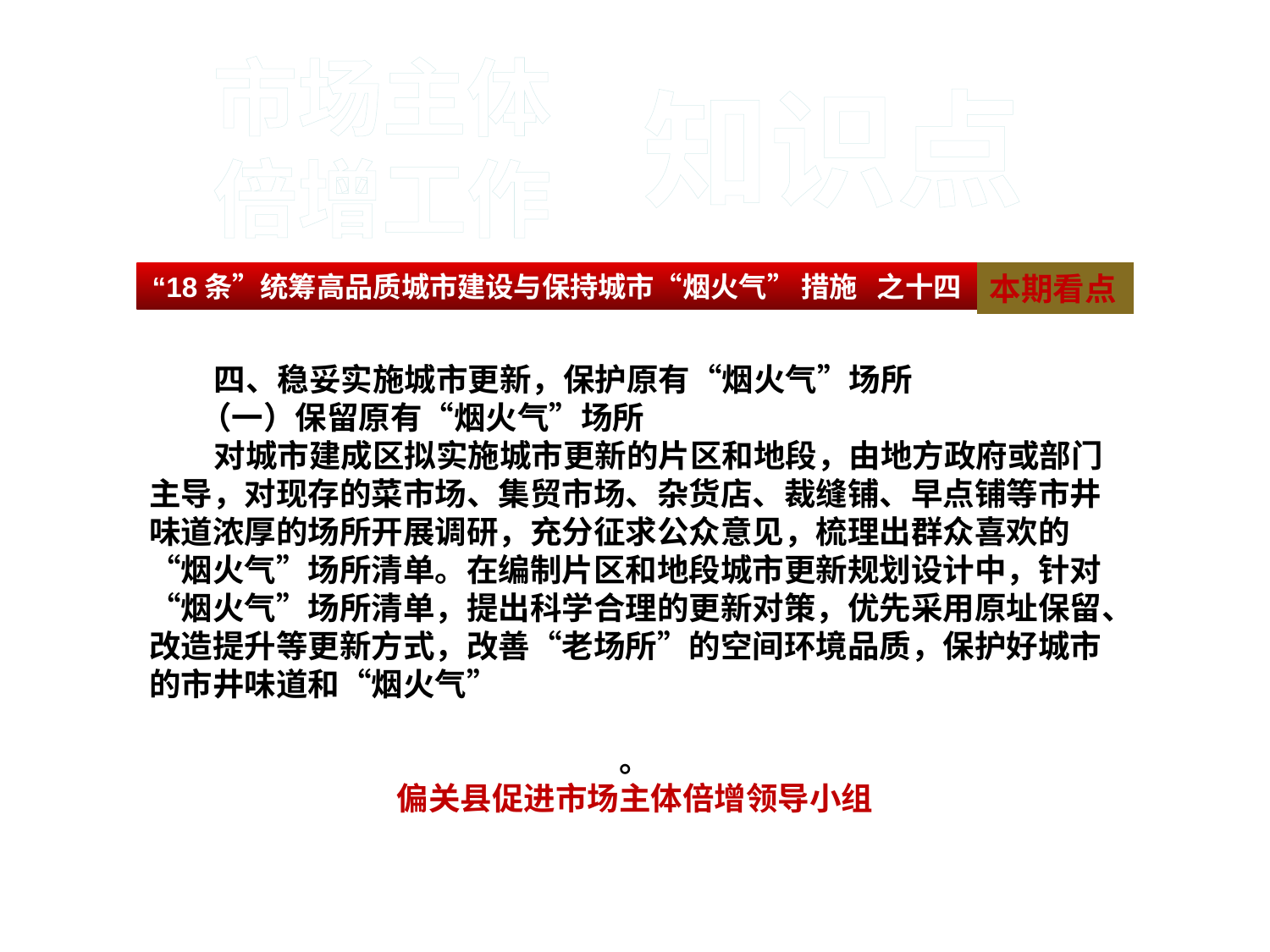

#

市场主体
倍增工作
知识点

        四、稳妥实施城市更新，保护原有“烟火气”场所
      （一）保留原有“烟火气”场所
        对城市建成区拟实施城市更新的片区和地段，由地方政府或部门主导，对现存的菜市场、集贸市场、杂货店、裁缝铺、早点铺等市井味道浓厚的场所开展调研，充分征求公众意见，梳理出群众喜欢的“烟火气”场所清单。在编制片区和地段城市更新规划设计中，针对“烟火气”场所清单，提出科学合理的更新对策，优先采用原址保留、改造提升等更新方式，改善“老场所”的空间环境品质，保护好城市的市井味道和“烟火气”

。
偏关县促进市场主体倍增领导小组
“18条”统筹高品质城市建设与保持城市“烟火气” 措施   之十四
本期看点